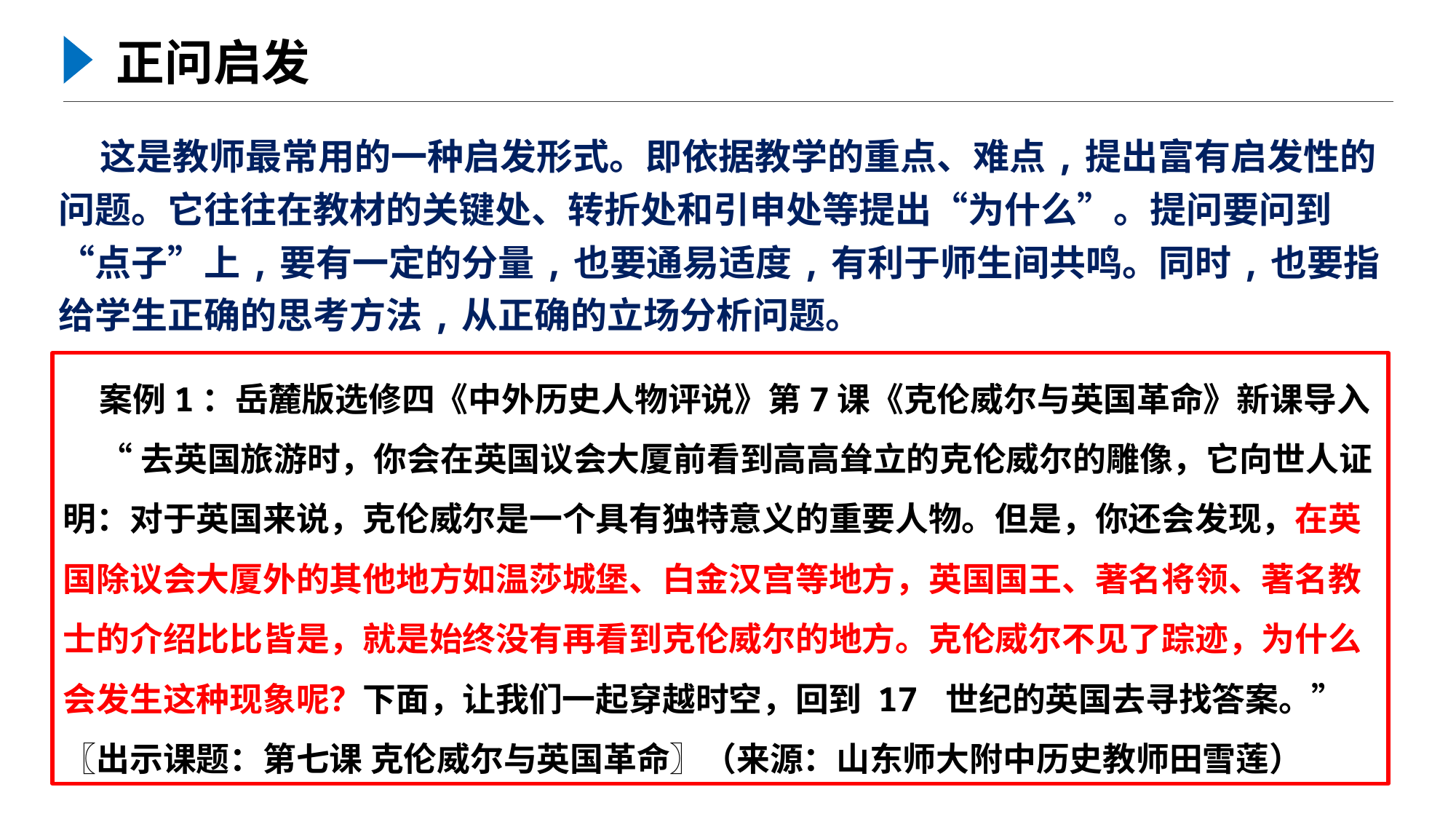

正问启发

    这是教师最常用的一种启发形式。即依据教学的重点、难点,提出富有启发性的问题。它往往在教材的关键处、转折处和引申处等提出“为什么”。提问要问到“点子”上,要有一定的分量,也要通易适度,有利于师生间共鸣。同时,也要指给学生正确的思考方法,从正确的立场分析问题。
案例1：岳麓版选修四《中外历史人物评说》第7课《克伦威尔与英国革命》新课导入
“去英国旅游时，你会在英国议会大厦前看到高高耸立的克伦威尔的雕像，它向世人证明：对于英国来说，克伦威尔是一个具有独特意义的重要人物。但是，你还会发现，在英国除议会大厦外的其他地方如温莎城堡、白金汉宫等地方，英国国王、著名将领、著名教士的介绍比比皆是，就是始终没有再看到克伦威尔的地方。克伦威尔不见了踪迹，为什么会发生这种现象呢？下面，让我们一起穿越时空，回到 17 世纪的英国去寻找答案。”〖出示课题：第七课 克伦威尔与英国革命〗（来源：山东师大附中历史教师田雪莲）